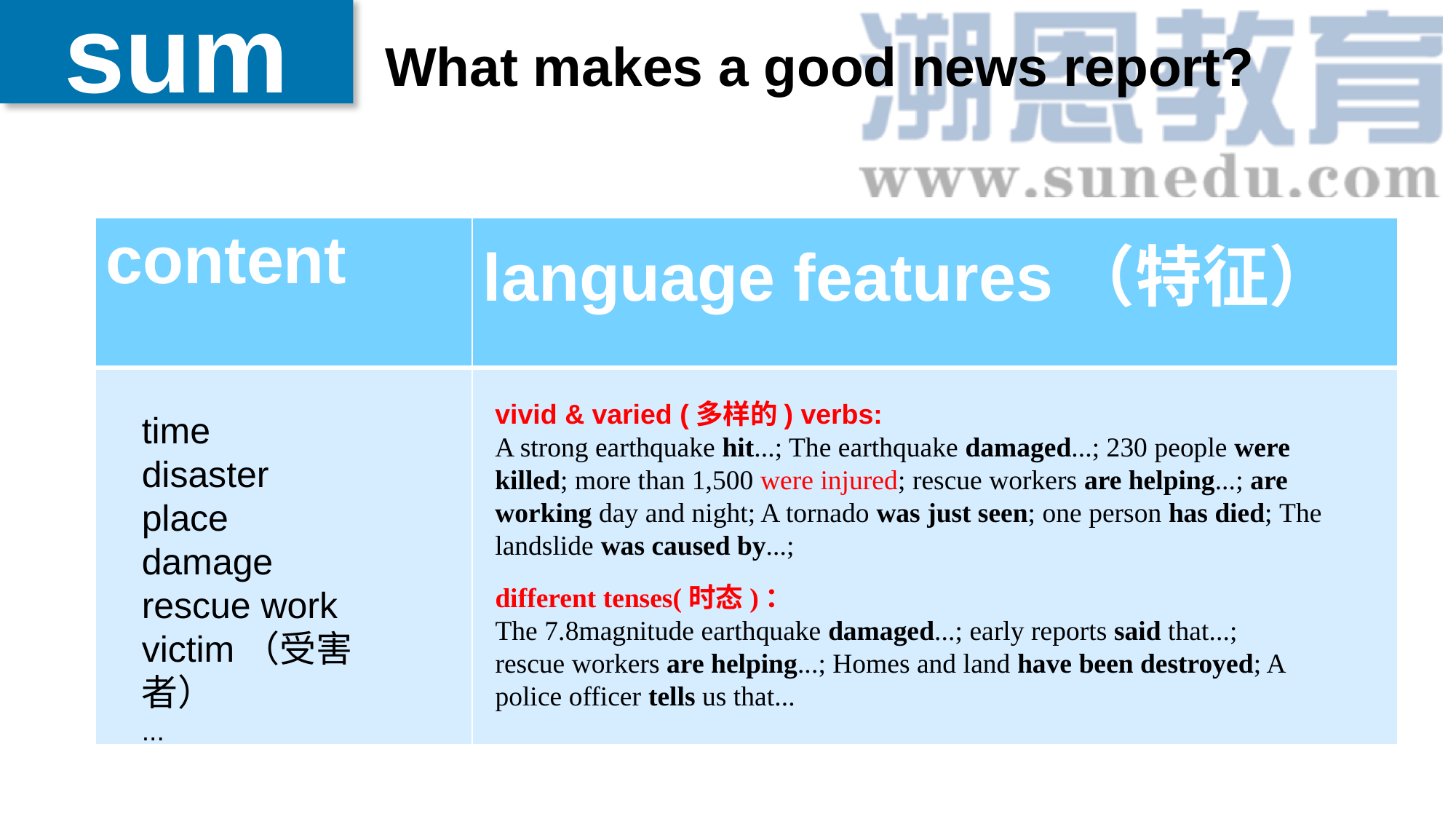

summary

What makes a good news report?
| content | language features（特征） |
| --- | --- |
|  |  |
vivid & varied (多样的) verbs:
A strong earthquake hit...; The earthquake damaged...; 230 people were killed; more than 1,500 were injured; rescue workers are helping...; are working day and night; A tornado was just seen; one person has died; The landslide was caused by...;
time
disaster
place
damage
rescue work
victim（受害者）
...
different tenses(时态)：
The 7.8­magnitude earthquake damaged...; early reports said that...; rescue workers are helping...; Homes and land have been destroyed; A police officer tells us that...